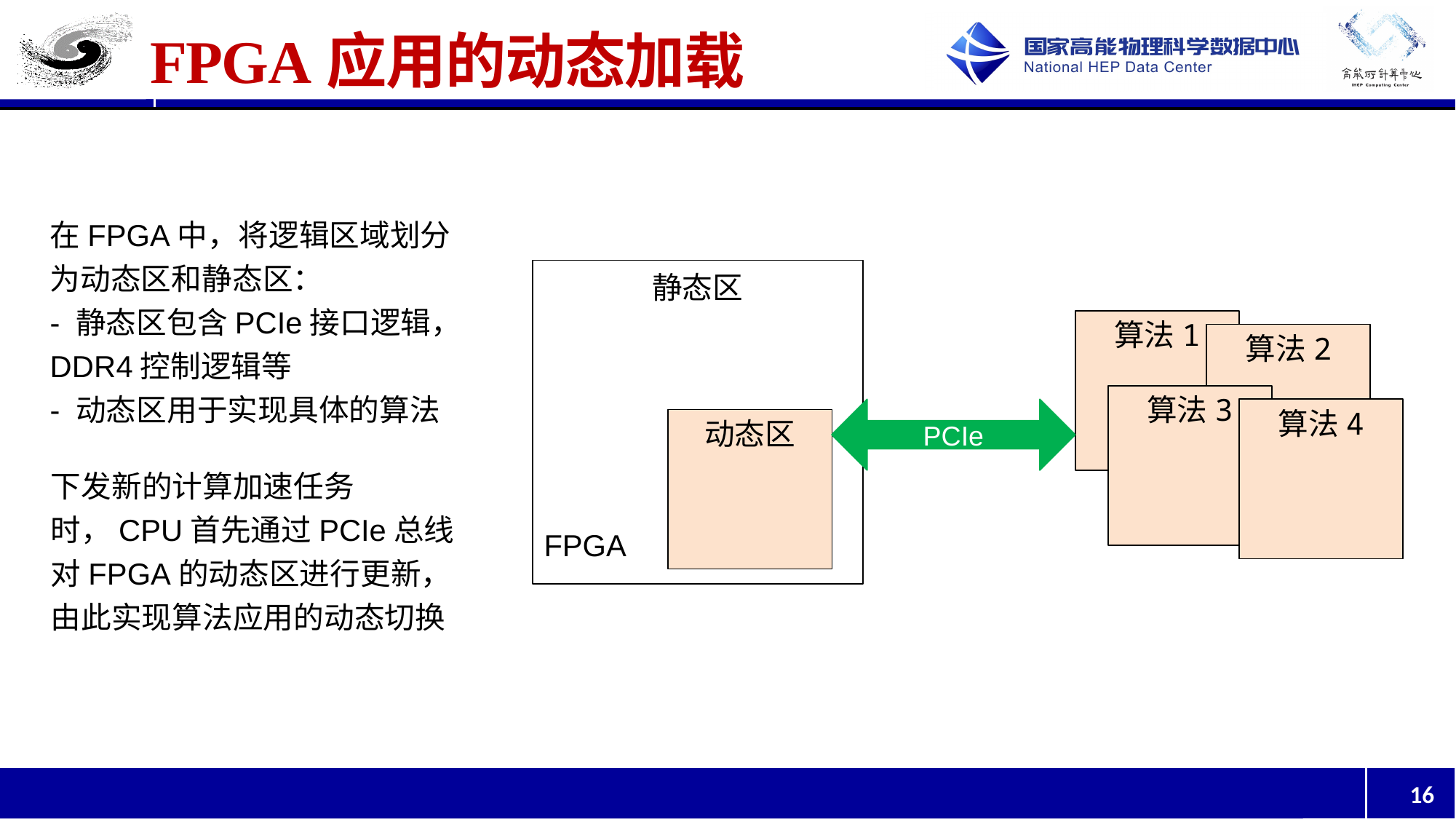

# FPGA应用的动态加载
在FPGA中，将逻辑区域划分为动态区和静态区：
- 静态区包含PCIe接口逻辑，DDR4控制逻辑等
- 动态区用于实现具体的算法

静态区

算法1

算法2

算法3
PCIe

算法4

动态区
下发新的计算加速任务时，CPU首先通过PCIe总线对FPGA的动态区进行更新，由此实现算法应用的动态切换
FPGA